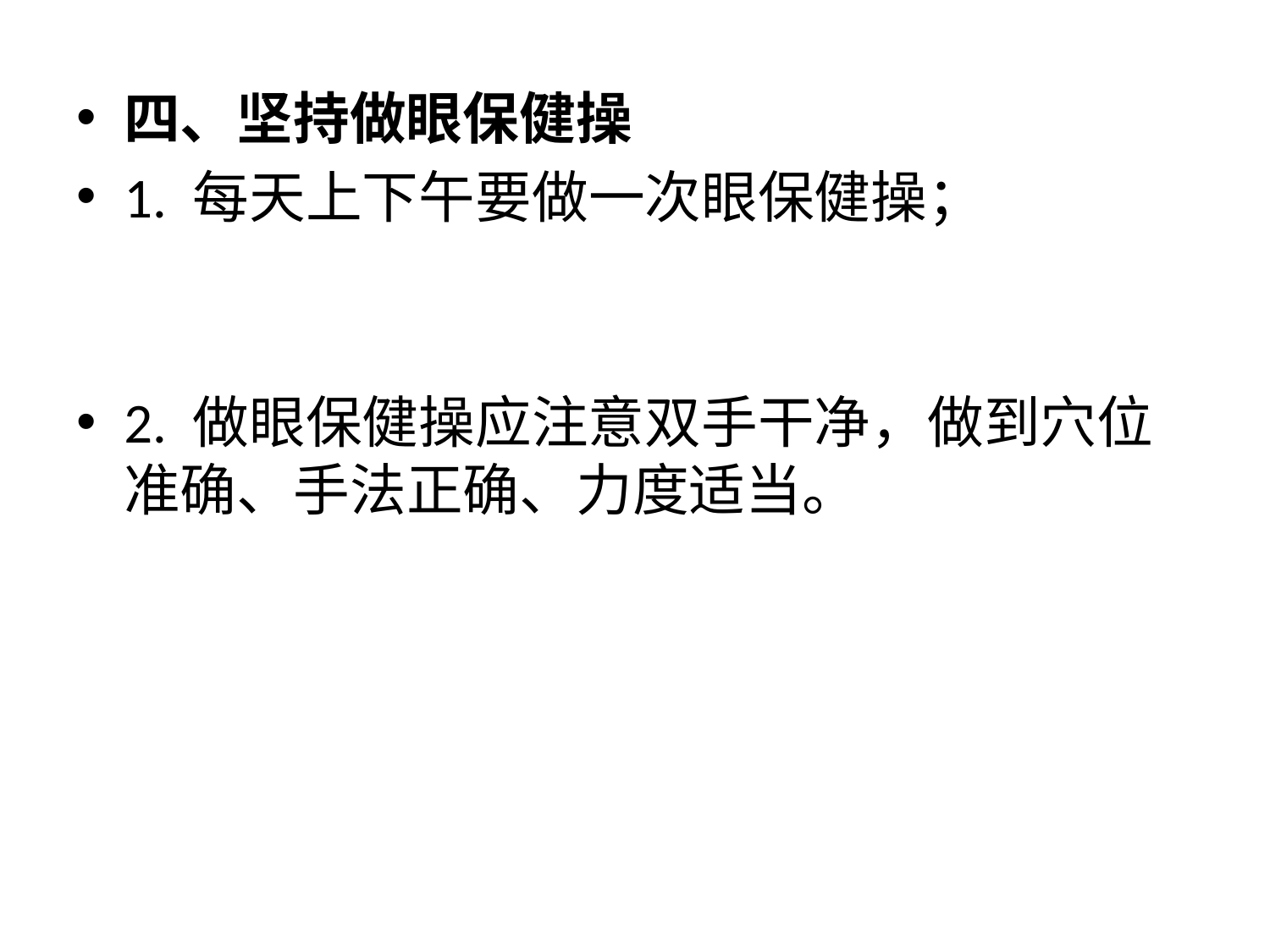

四、坚持做眼保健操
1. 每天上下午要做一次眼保健操；

2. 做眼保健操应注意双手干净，做到穴位准确、手法正确、力度适当。